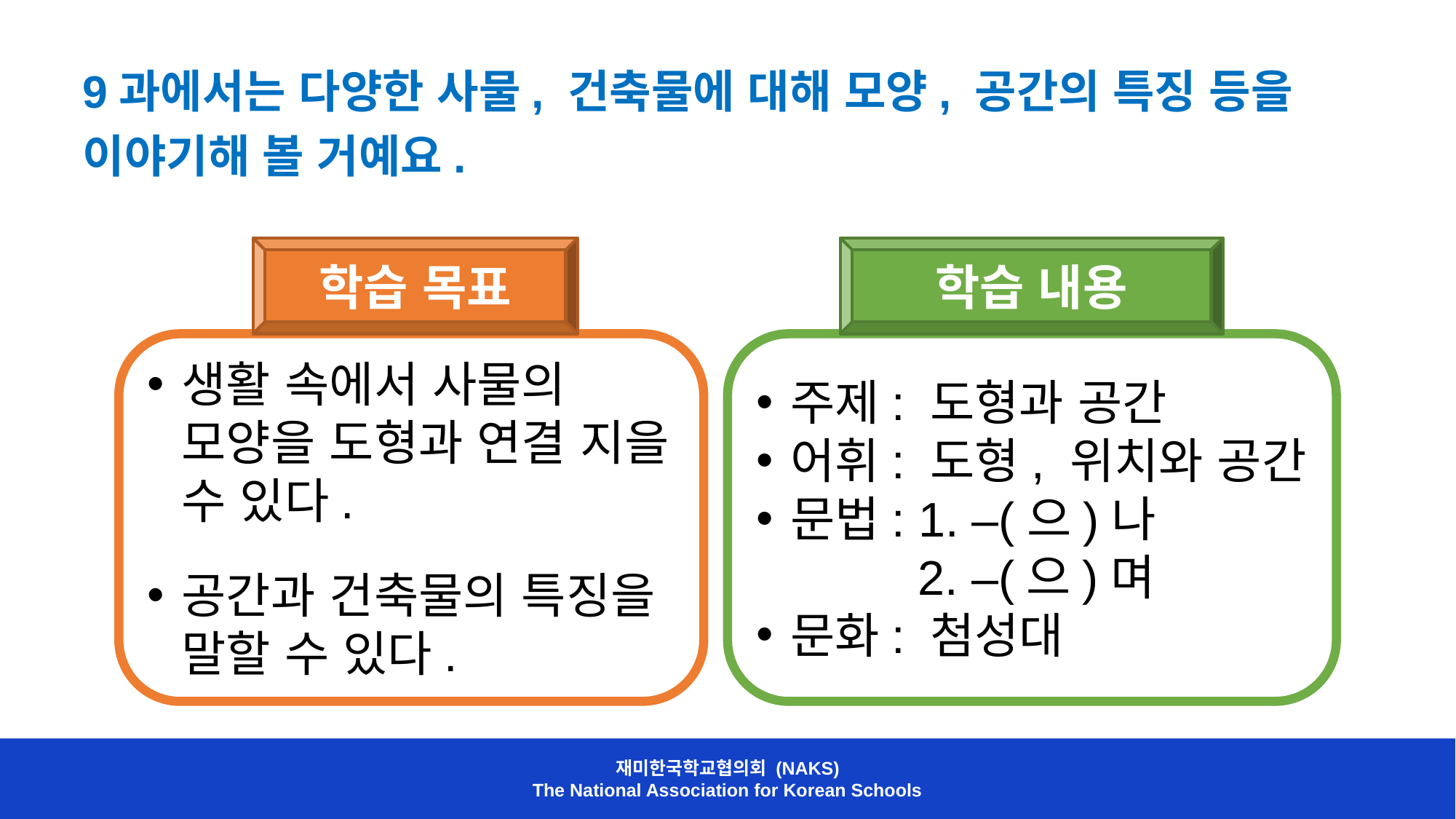

9과에서는 다양한 사물, 건축물에 대해 모양, 공간의 특징 등을 이야기해 볼 거예요.
학습 내용
주제: 도형과 공간
어휘: 도형, 위치와 공간
문법: 1. –(으)나
            2. –(으)며
문화: 첨성대
학습 목표
생활 속에서 사물의 모양을 도형과 연결 지을 수 있다.

공간과 건축물의 특징을 말할 수 있다.
재미한국학교협의회 (NAKS)
The National Association for Korean Schools